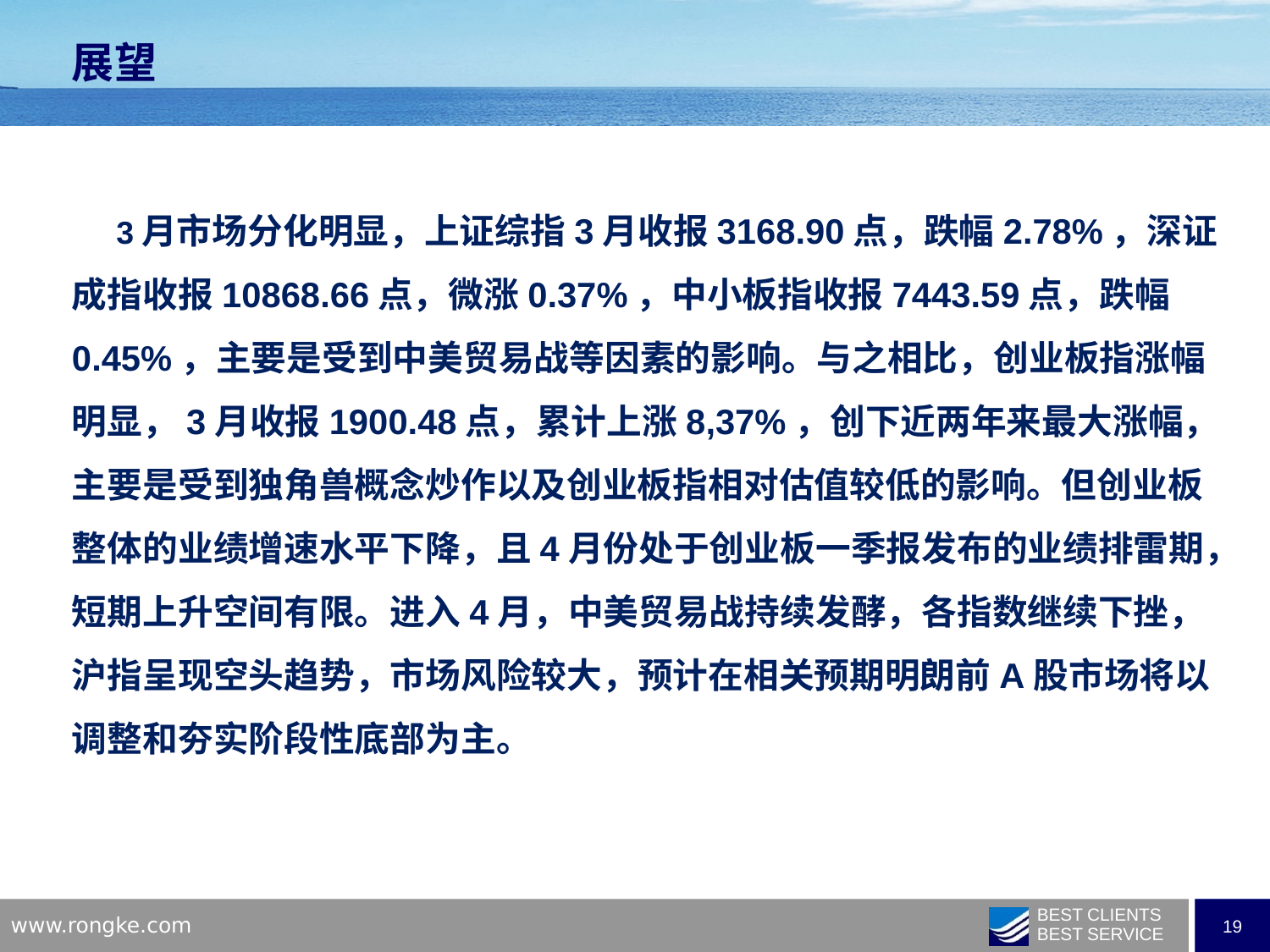

展望

     3月市场分化明显，上证综指3月收报3168.90点，跌幅2.78%，深证成指收报10868.66点，微涨0.37%，中小板指收报7443.59点，跌幅0.45%，主要是受到中美贸易战等因素的影响。与之相比，创业板指涨幅明显，3月收报1900.48点，累计上涨8,37%，创下近两年来最大涨幅，主要是受到独角兽概念炒作以及创业板指相对估值较低的影响。但创业板整体的业绩增速水平下降，且4月份处于创业板一季报发布的业绩排雷期，短期上升空间有限。进入4月，中美贸易战持续发酵，各指数继续下挫，沪指呈现空头趋势，市场风险较大，预计在相关预期明朗前A股市场将以调整和夯实阶段性底部为主。